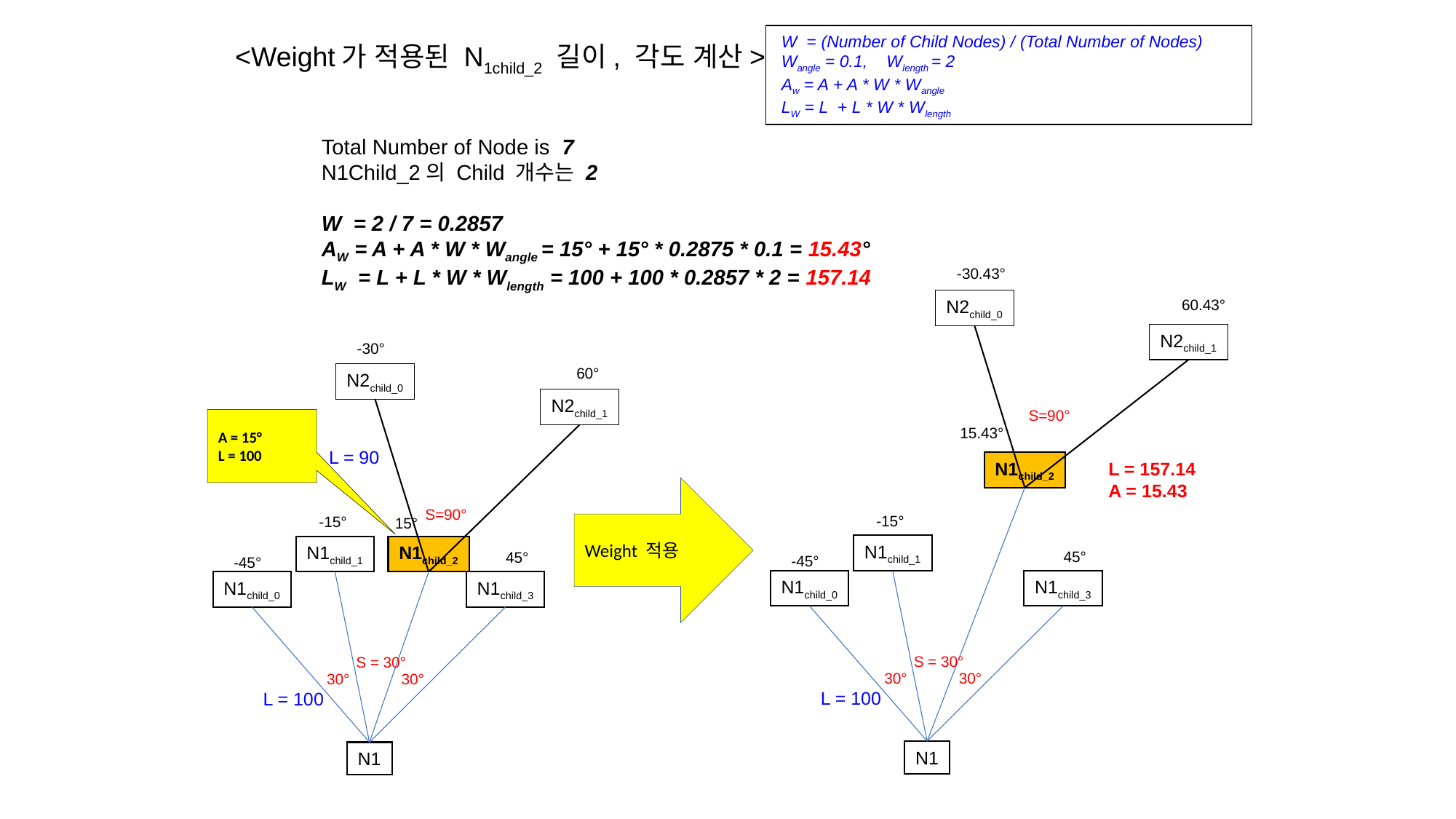

W  = (Number of Child Nodes) / (Total Number of Nodes)
 Wangle = 0.1,    Wlength = 2
 Aw = A + A * W * Wangle
 LW = L  + L * W * Wlength
<Weight가 적용된 N1child_2 길이, 각도 계산>
Total Number of Node is  7
N1Child_2의 Child 개수는 2

W  = 2 / 7 = 0.2857
AW = A + A * W * Wangle = 15° + 15° * 0.2875 * 0.1 = 15.43°
LW  = L + L * W * Wlength = 100 + 100 * 0.2857 * 2 = 157.14

-30.43°
N2child_0
60.43°
N2child_1
-30°
60°
N2child_0
N2child_1
S=90°
A = 15°
L = 100
15.43°
L = 90
L = 157.14
A = 15.43
N1child_2
Weight 적용
S=90°
-15°
-15°
15°
N1child_1
N1child_2
N1child_1
45°
45°
-45°
-45°
N1child_0
N1child_3
N1child_0
N1child_3
S = 30°
S = 30°
30°
30°
30°
30°
L = 100
L = 100
N1
N1